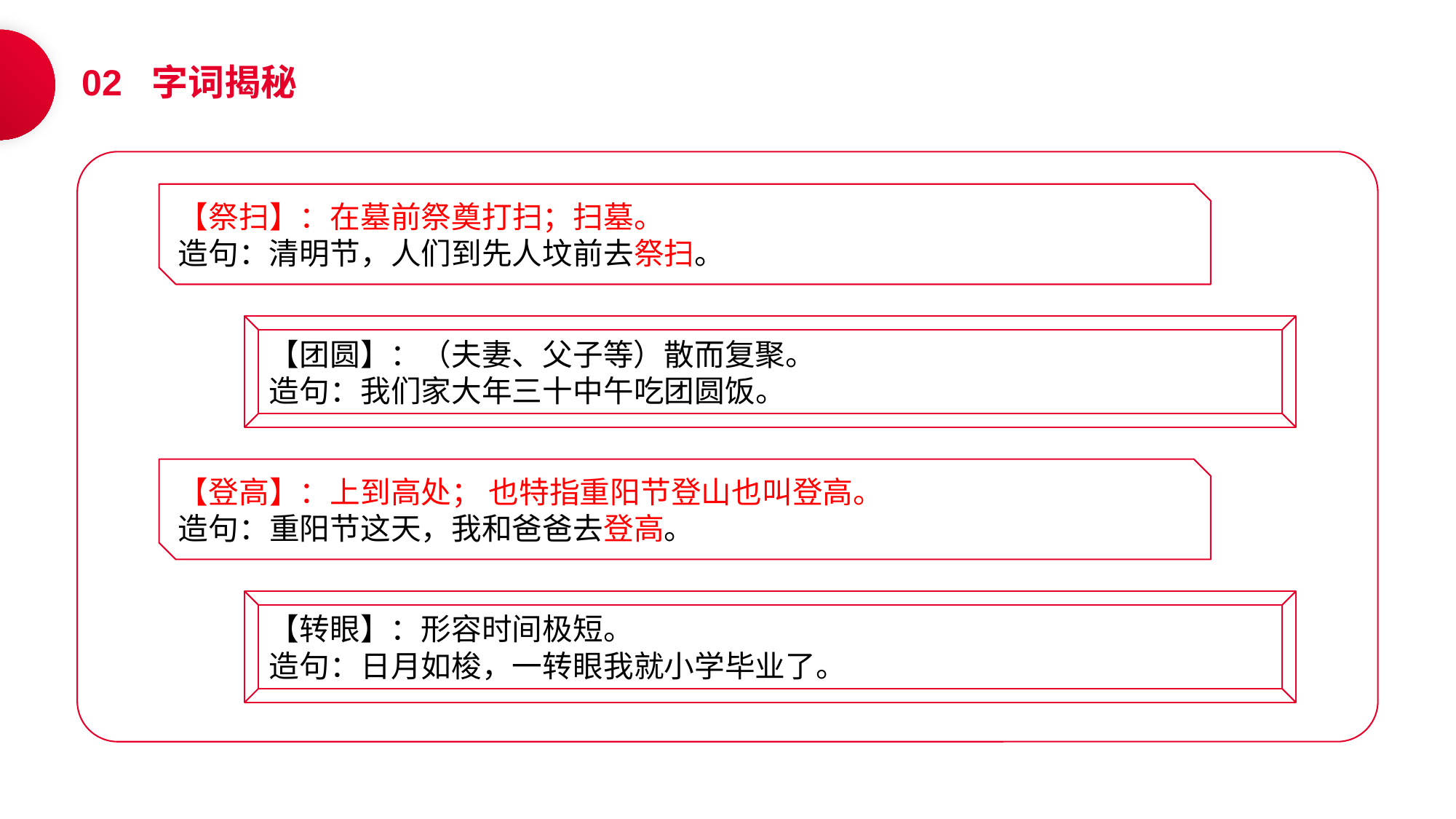

02  字词揭秘
【祭扫】：在墓前祭奠打扫；扫墓。
造句：清明节，人们到先人坟前去祭扫。
【团圆】：（夫妻、父子等）散而复聚。
造句：我们家大年三十中午吃团圆饭。
【登高】：上到高处； 也特指重阳节登山也叫登高。
造句：重阳节这天，我和爸爸去登高。
【转眼】：形容时间极短。
造句：日月如梭，一转眼我就小学毕业了。